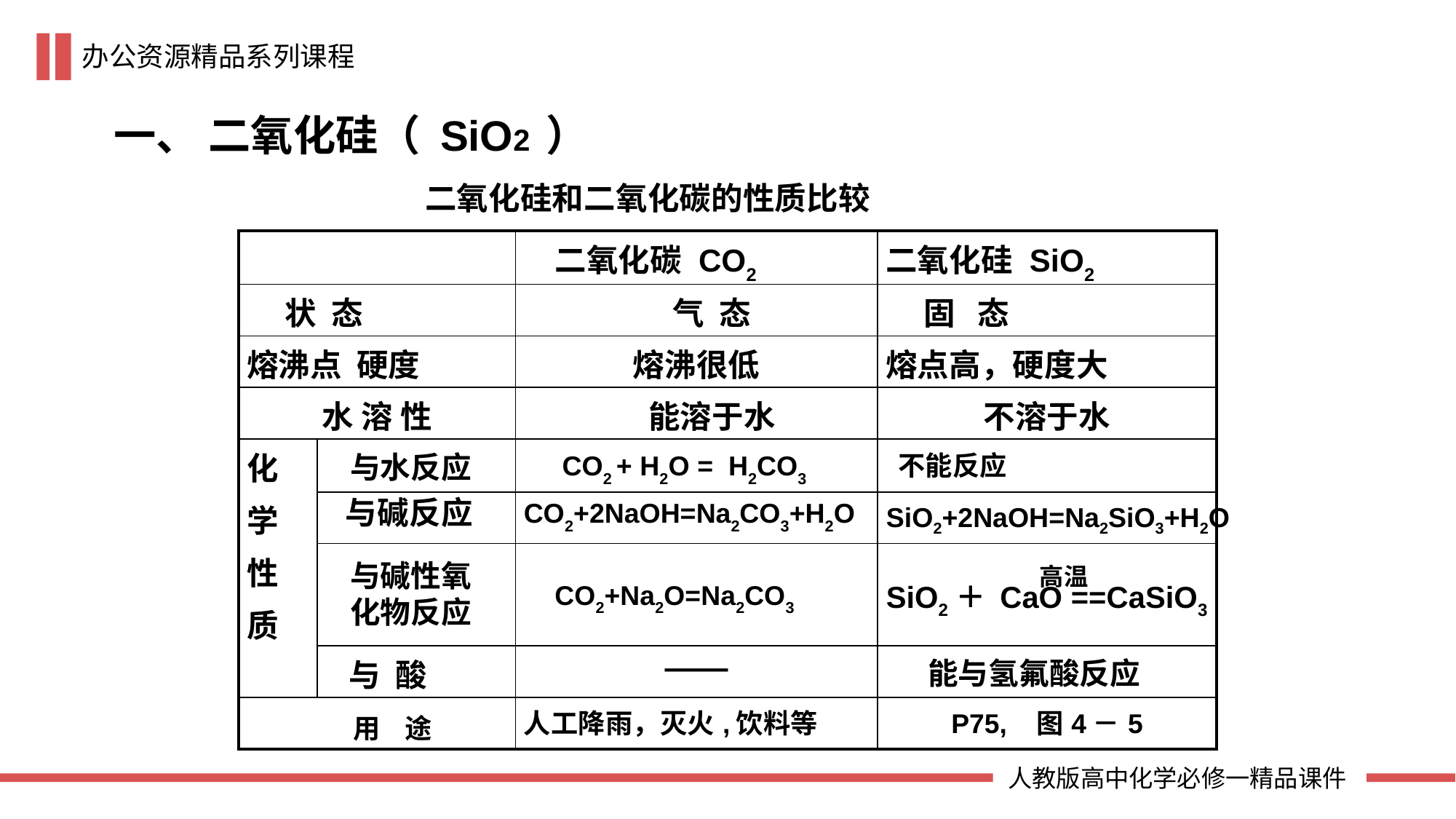

一、 二氧化硅（ SiO2 ）
二氧化硅和二氧化碳的性质比较
|  |  | 二氧化碳 CO2 | 二氧化硅 SiO2 |
| --- | --- | --- | --- |
| 状 态 |  | 气 态 | 固 态 |
| 熔沸点 硬度 |  | 熔沸很低 | 熔点高，硬度大 |
| 水 溶 性 |  | 能溶于水 | 不溶于水 |
| 化 学 性 质 |  |  |  |
|  |  |  |  |
|  |  |  |  |
|  | 与 酸 | —— |  |
| 用 途 |  | 人工降雨，灭火,饮料等 | P75, 图4－5 |
CO2 + H2O =  H2CO3
不能反应
与水反应
与碱反应
CO2+2NaOH=Na2CO3+H2O
SiO2+2NaOH=Na2SiO3+H2O
与碱性氧化物反应
高温
SiO2＋ CaO ==CaSiO3
CO2+Na2O=Na2CO3
  能与氢氟酸反应